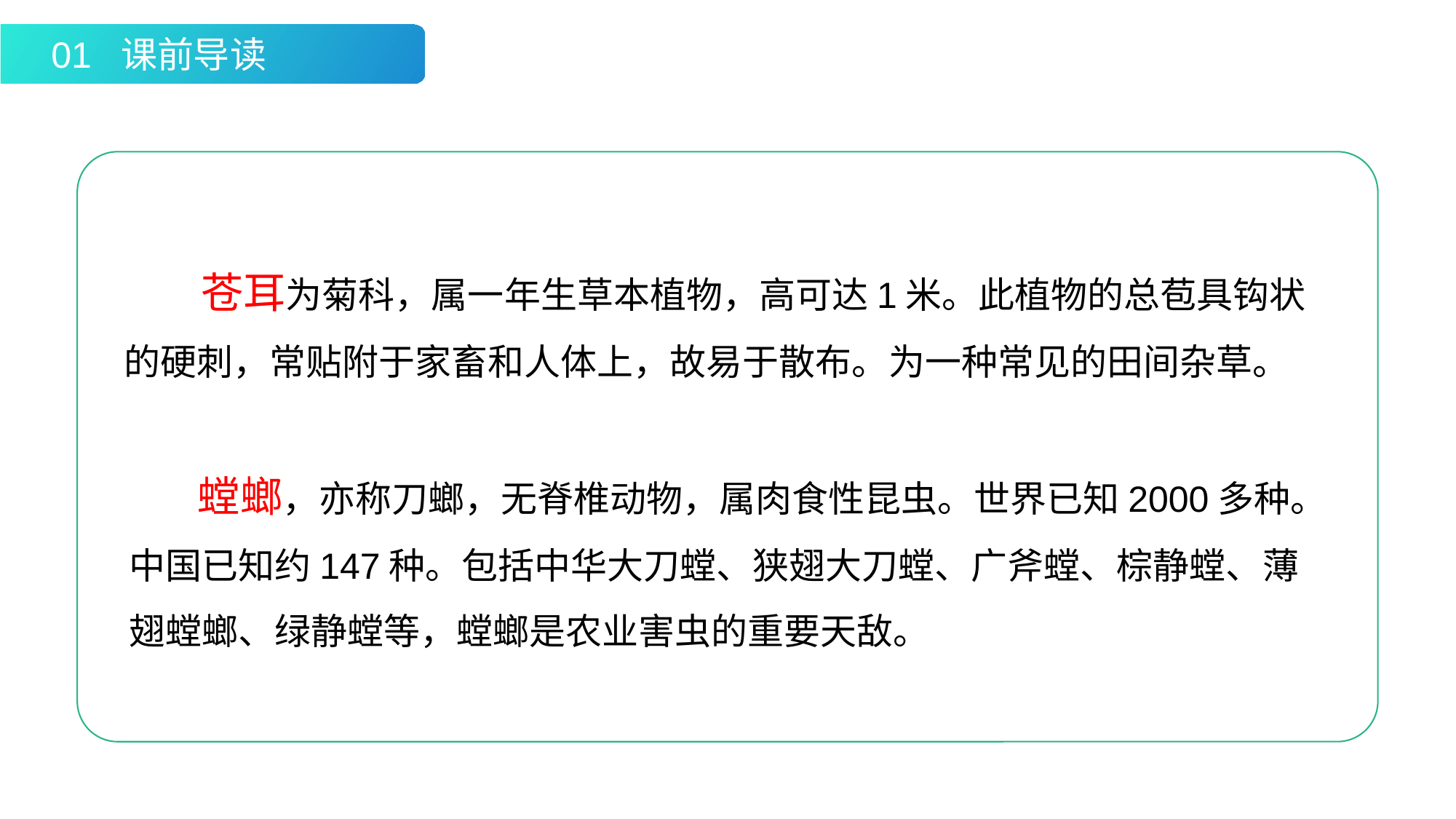

01  课前导读
        苍耳为菊科，属一年生草本植物，高可达1米。此植物的总苞具钩状的硬刺，常贴附于家畜和人体上，故易于散布。为一种常见的田间杂草。
       螳螂，亦称刀螂，无脊椎动物，属肉食性昆虫。世界已知2000多种。中国已知约147种。包括中华大刀螳、狭翅大刀螳、广斧螳、棕静螳、薄翅螳螂、绿静螳等，螳螂是农业害虫的重要天敌。